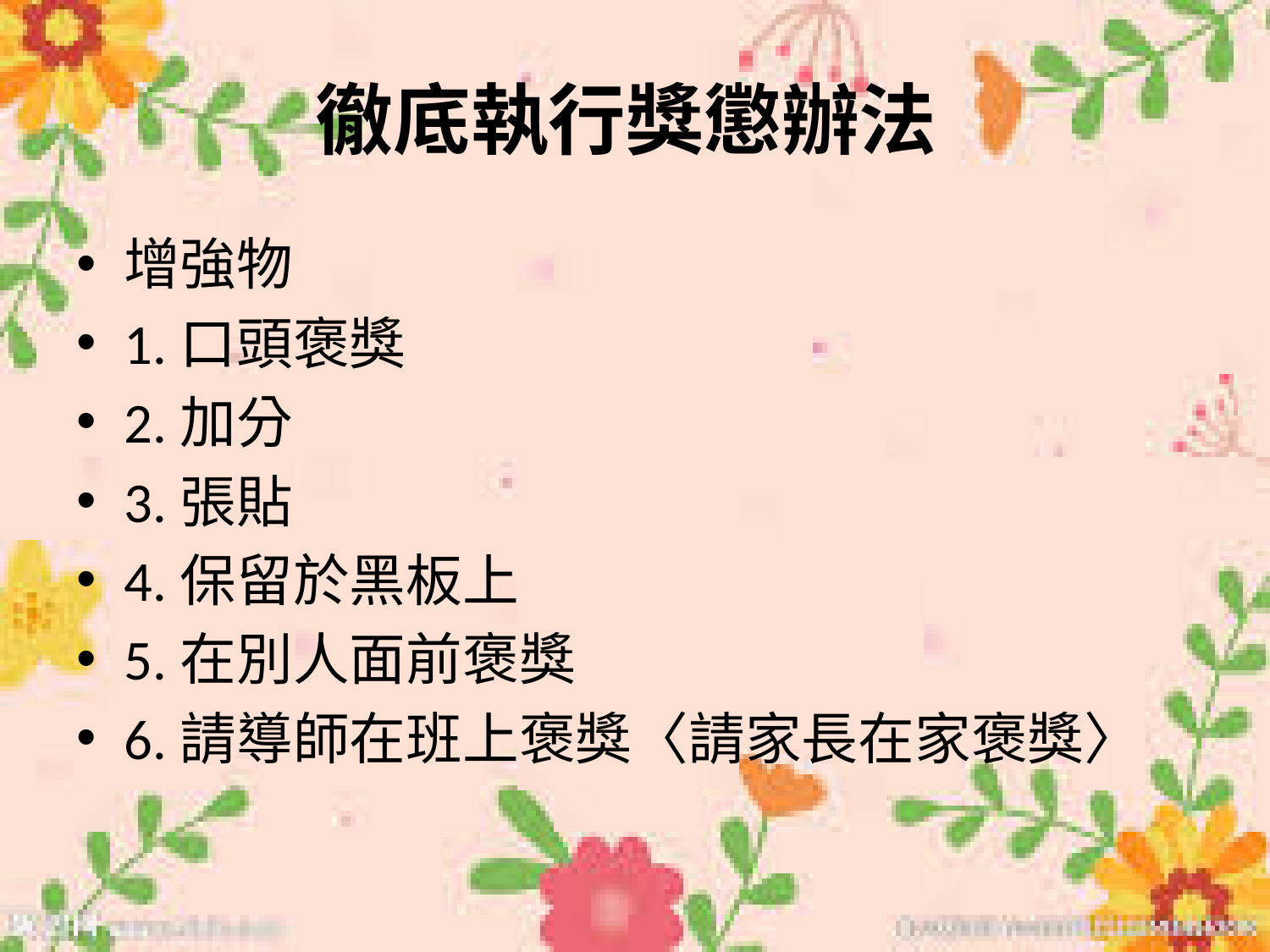

# 徹底執行獎懲辦法
增強物
1.口頭褒獎
2.加分
3.張貼
4.保留於黑板上
5.在別人面前褒獎
6.請導師在班上褒獎〈請家長在家褒獎〉